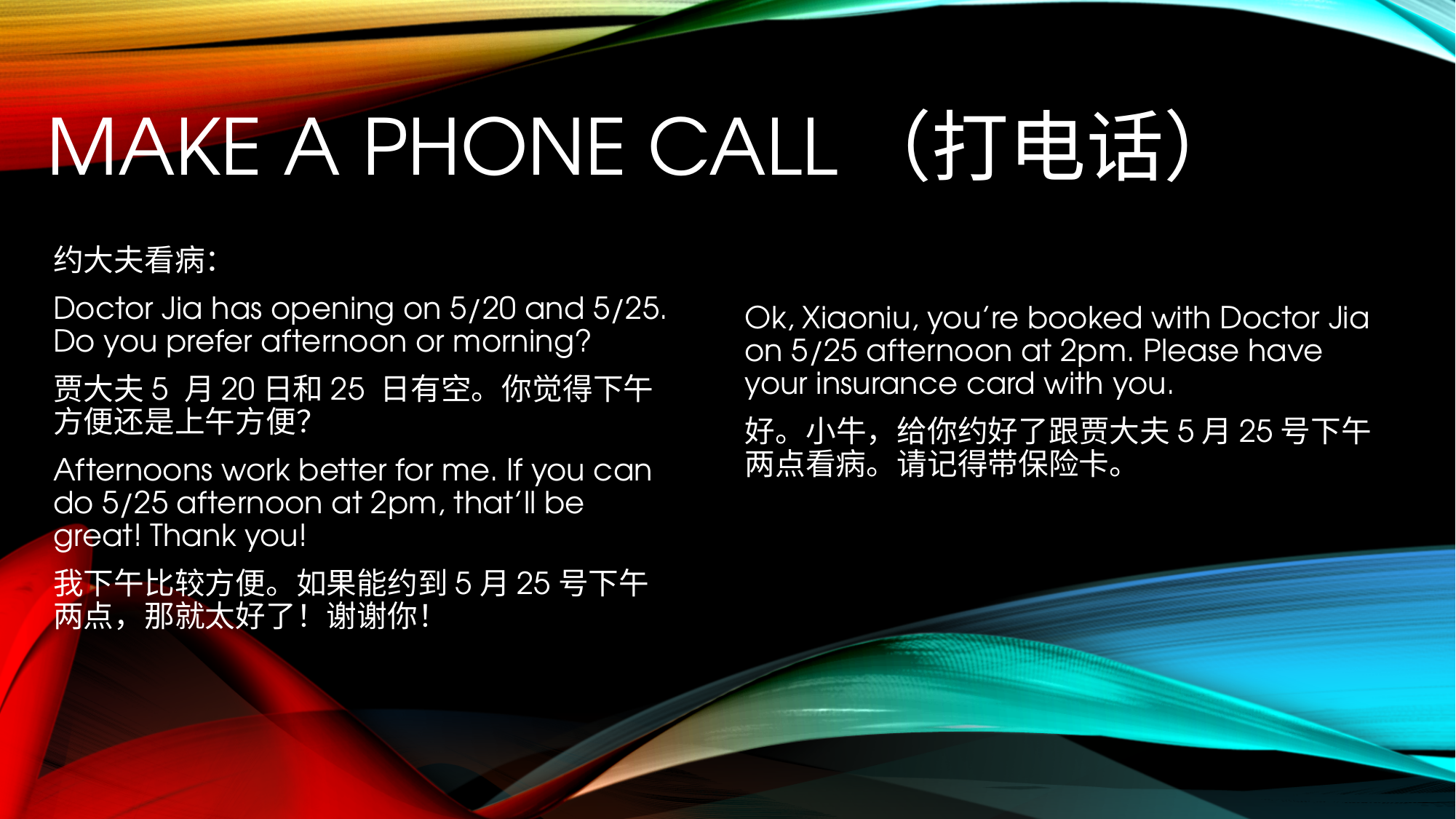

# Make a phone call（打电话）

Ok, Xiaoniu, you’re booked with Doctor Jia on 5/25 afternoon at 2pm. Please have your insurance card with you.
好。小牛，给你约好了跟贾大夫5月25号下午两点看病。请记得带保险卡。

约大夫看病：
Doctor Jia has opening on 5/20 and 5/25. Do you prefer afternoon or morning?
贾大夫5 月20日和25 日有空。你觉得下午方便还是上午方便？
Afternoons work better for me. If you can do 5/25 afternoon at 2pm, that’ll be great! Thank you!
我下午比较方便。如果能约到5月25号下午两点，那就太好了！谢谢你！